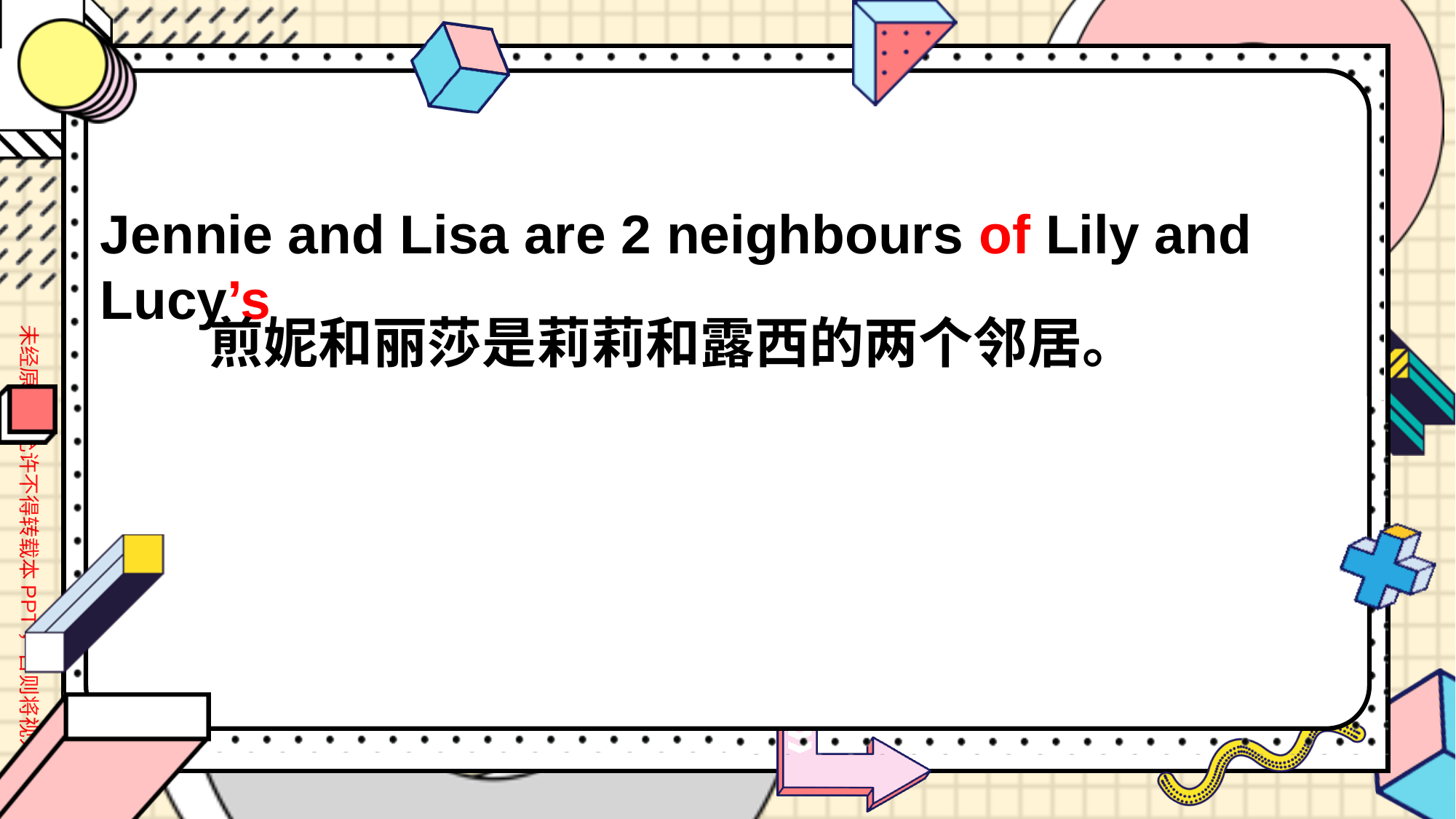

Jennie and Lisa are 2 neighbours of Lily and Lucy’s

煎妮和丽莎是莉莉和露西的两个邻居。